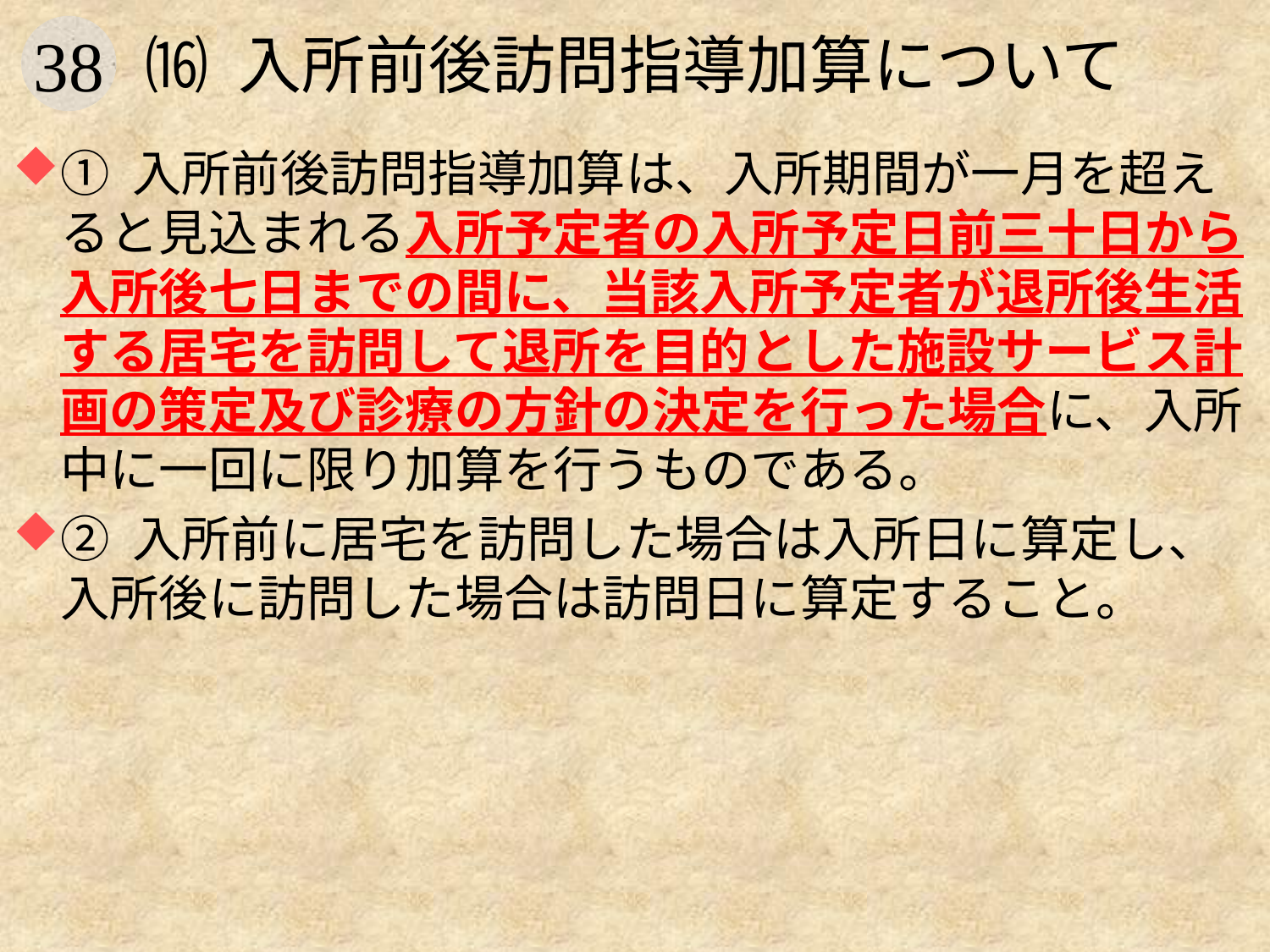

# ⒃ 入所前後訪問指導加算について
① 入所前後訪問指導加算は、入所期間が一月を超えると見込まれる入所予定者の入所予定日前三十日から入所後七日までの間に、当該入所予定者が退所後生活する居宅を訪問して退所を目的とした施設サービス計画の策定及び診療の方針の決定を行った場合に、入所中に一回に限り加算を行うものである。
② 入所前に居宅を訪問した場合は入所日に算定し、入所後に訪問した場合は訪問日に算定すること。